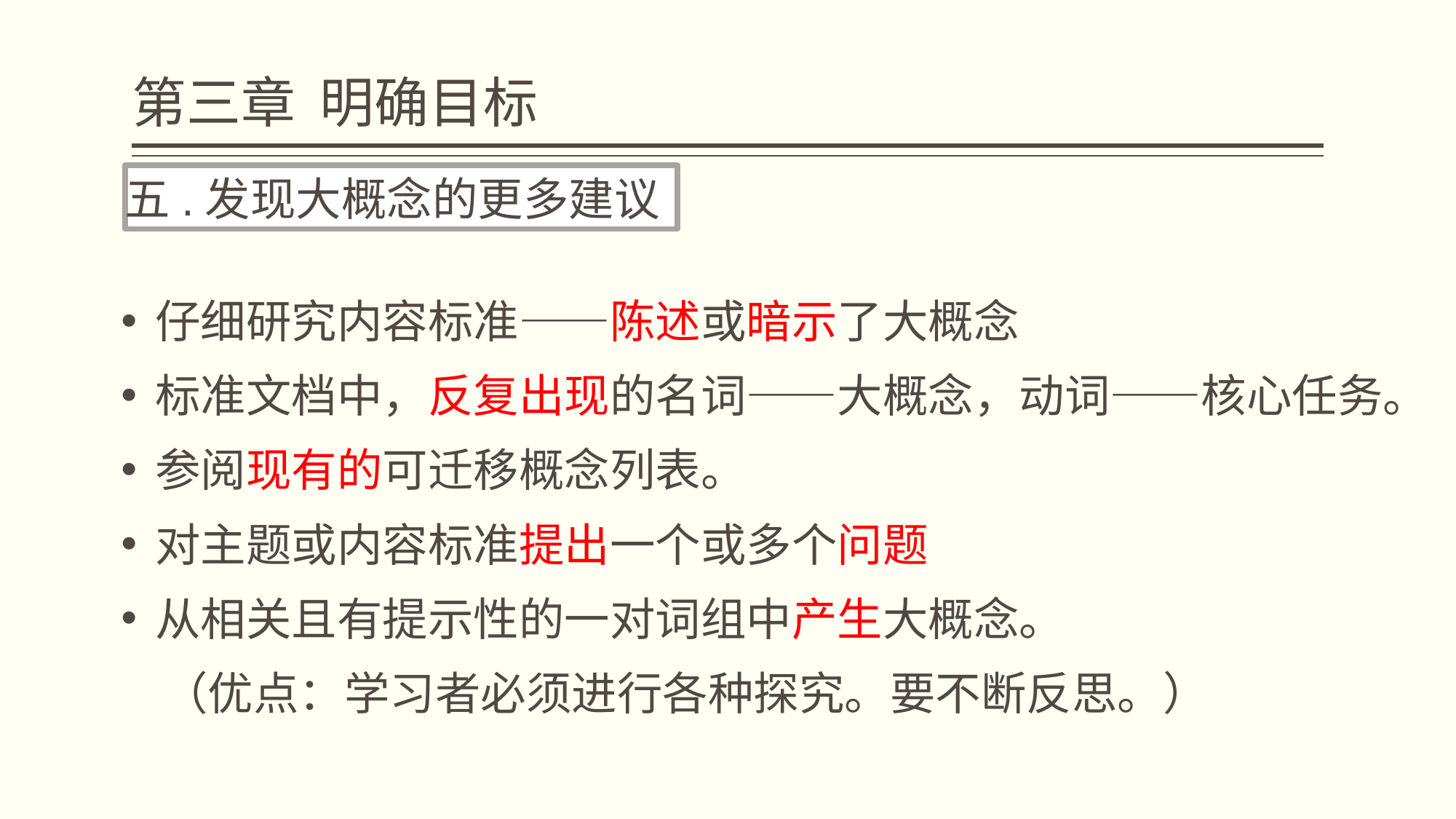

# 第三章  明确目标
五.发现大概念的更多建议
仔细研究内容标准——陈述或暗示了大概念
标准文档中，反复出现的名词——大概念，动词——核心任务。
参阅现有的可迁移概念列表。
对主题或内容标准提出一个或多个问题
从相关且有提示性的一对词组中产生大概念。
   （优点：学习者必须进行各种探究。要不断反思。）